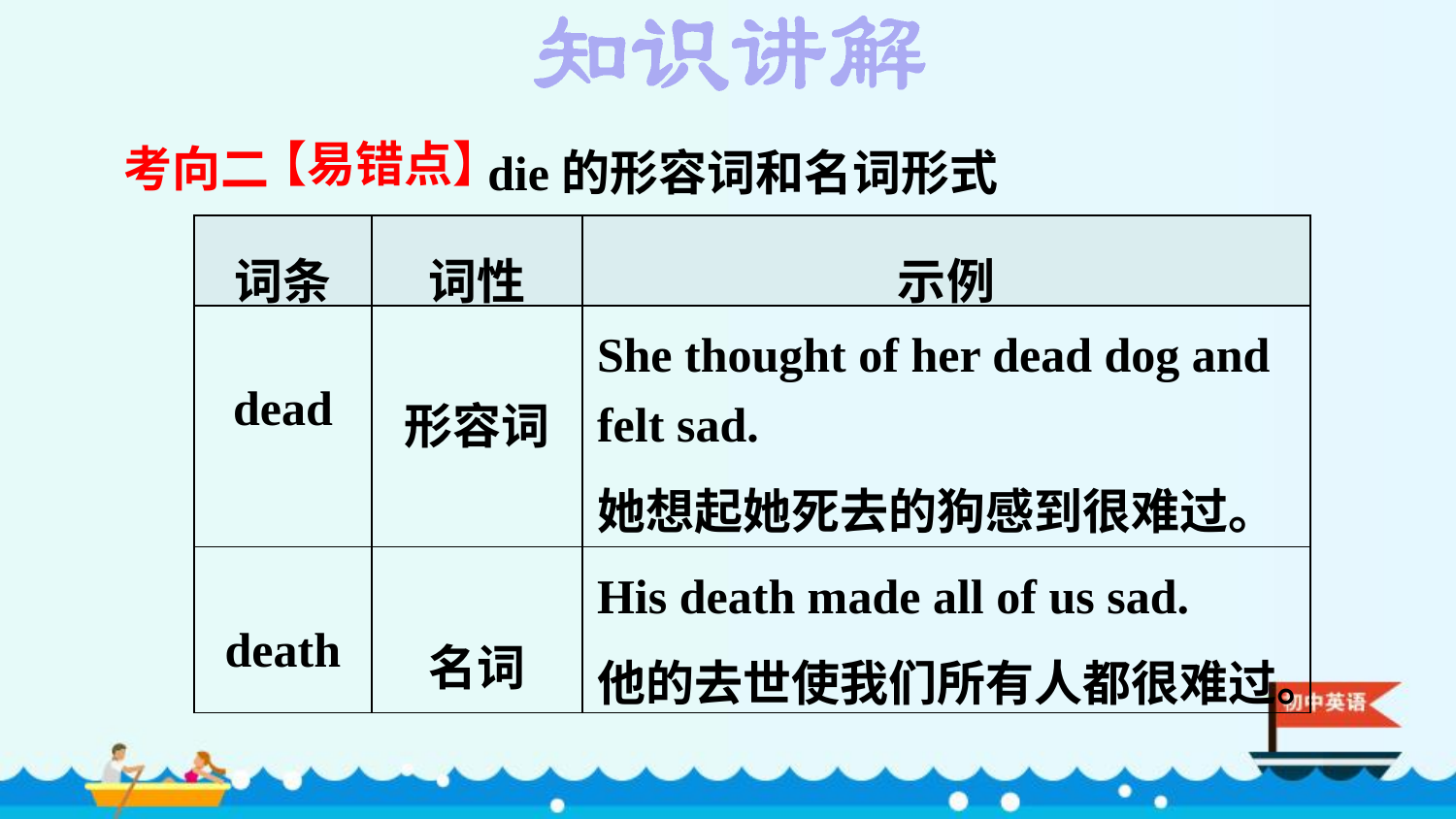

die的形容词和名词形式
考向二
【易错点】
| 词条 | 词性 | 示例 |
| --- | --- | --- |
| dead | 形容词 | She thought of her dead dog and felt sad. 她想起她死去的狗感到很难过。 |
| death | 名词 | His death made all of us sad. 他的去世使我们所有人都很难过。 |